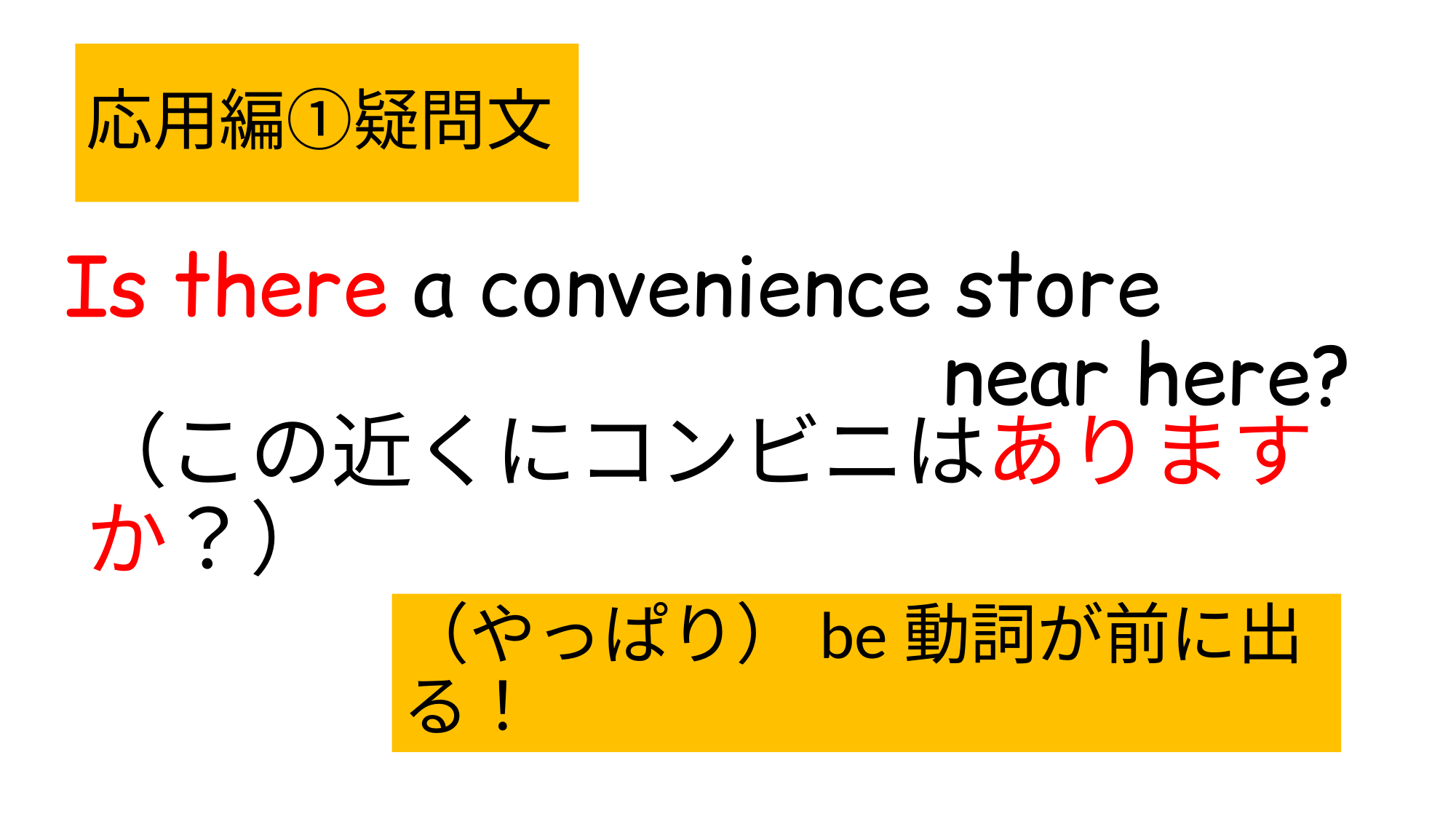

# 応用編①疑問文
Is there a convenience store
                                    near here?

（この近くにコンビニはありますか？）
（やっぱり）be動詞が前に出る！